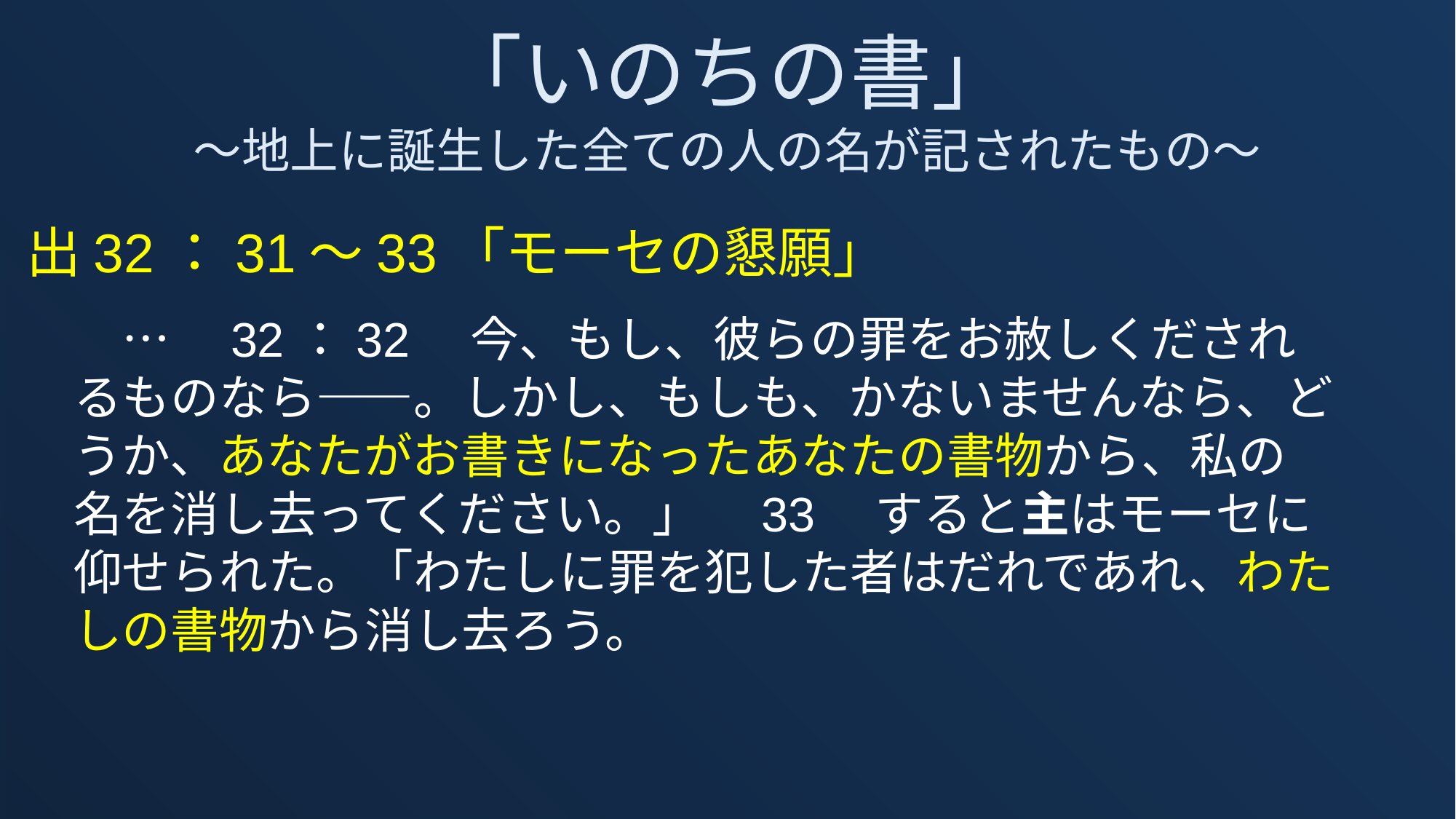

「いのちの書」
～地上に誕生した全ての人の名が記されたもの～
出32：31～33「モーセの懇願」
　…　32：32　今、もし、彼らの罪をお赦しくだされるものなら――。しかし、もしも、かないませんなら、どうか、あなたがお書きになったあなたの書物から、私の名を消し去ってください。」　33　すると主はモーセに仰せられた。「わたしに罪を犯した者はだれであれ、わたしの書物から消し去ろう。